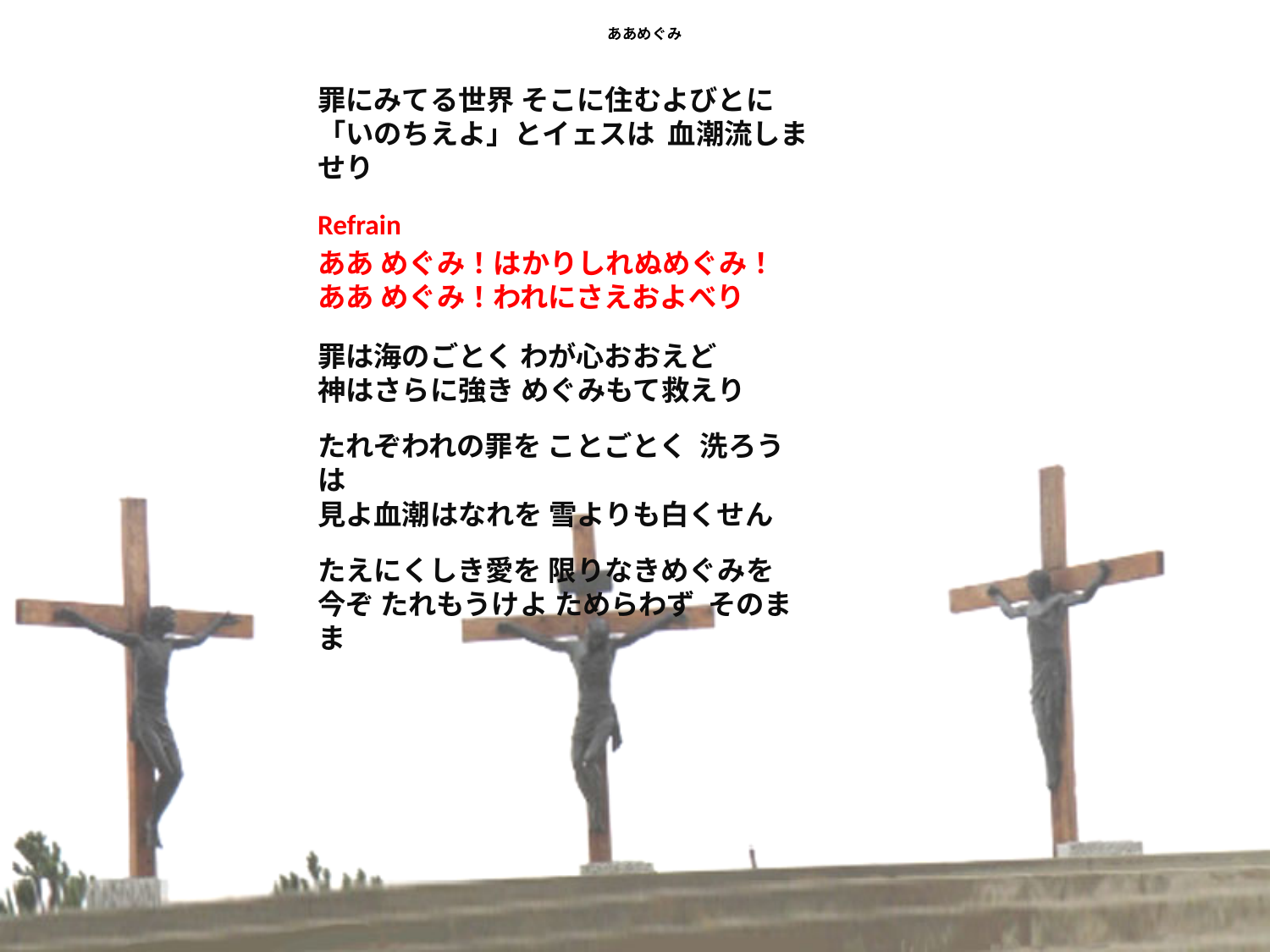

# ああめぐみ
罪にみてる世界 そこに住むよびとに
「いのちえよ」とイェスは  血潮流しませり
Refrain
ああ めぐみ！はかりしれぬめぐみ！
ああ めぐみ！われにさえおよべり

罪は海のごとく わが心おおえど
神はさらに強き めぐみもて救えり
たれぞわれの罪を ことごとく  洗ろうは
見よ血潮はなれを 雪よりも白くせん
たえにくしき愛を 限りなきめぐみを
今ぞ たれもうけよ ためらわず  そのまま